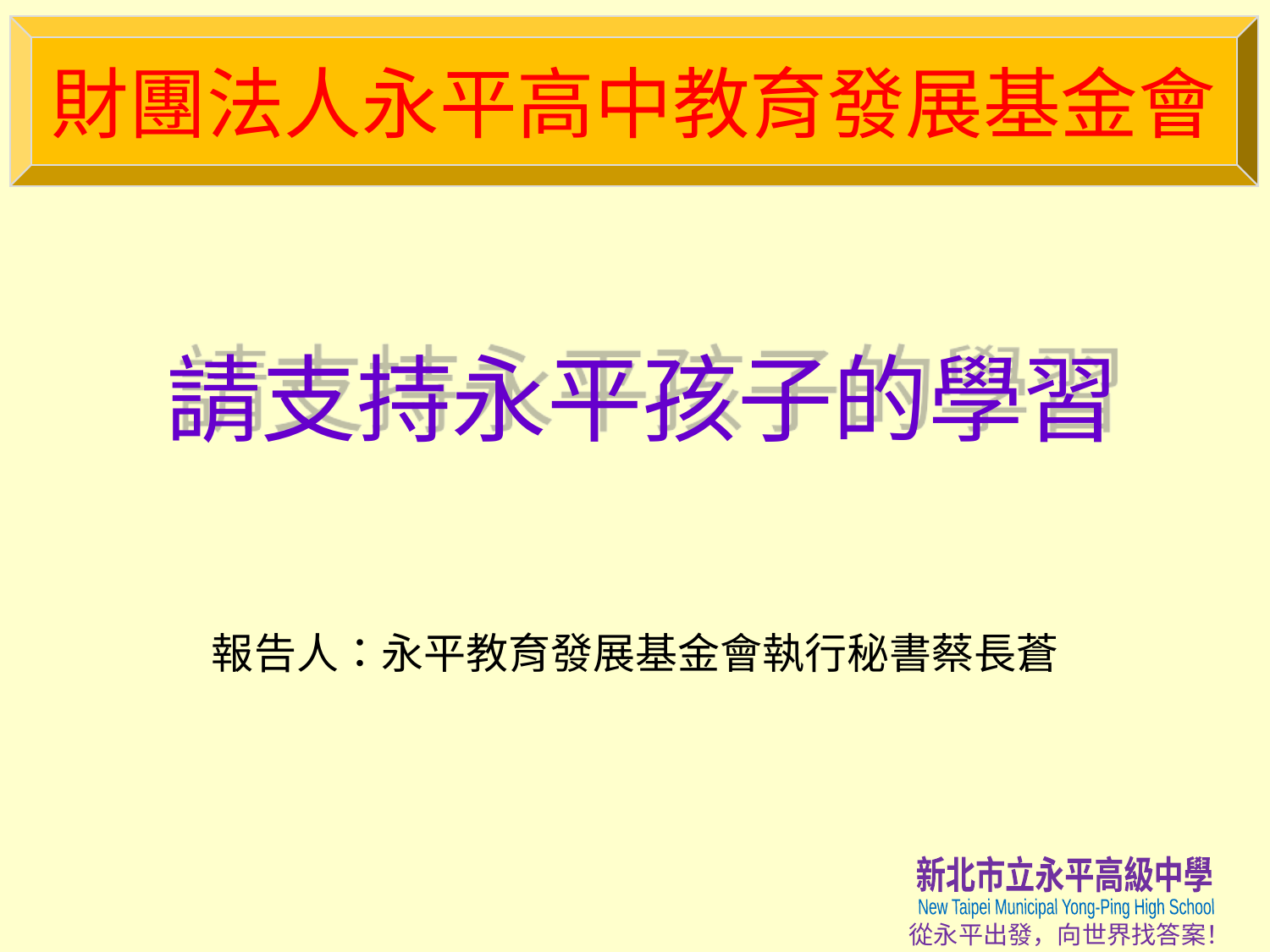

財團法人永平高中教育發展基金會
# 請支持永平孩子的學習
報告人：永平教育發展基金會執行秘書蔡長蒼
新北市立永平高級中學
New Taipei Municipal Yong-Ping High School
從永平出發，向世界找答案！